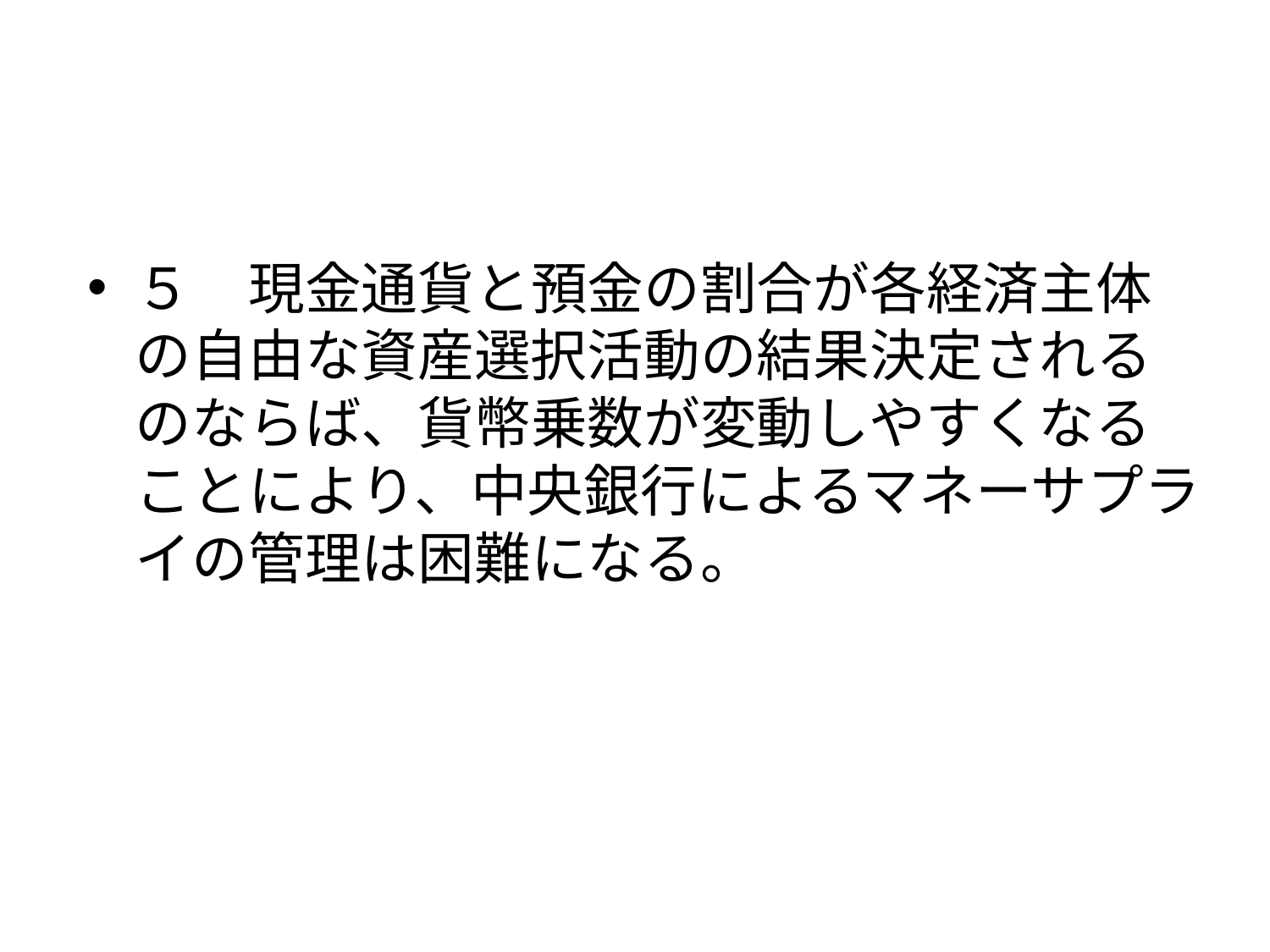

#
５　現金通貨と預金の割合が各経済主体の自由な資産選択活動の結果決定されるのならば、貨幣乗数が変動しやすくなることにより、中央銀行によるマネーサプライの管理は困難になる。